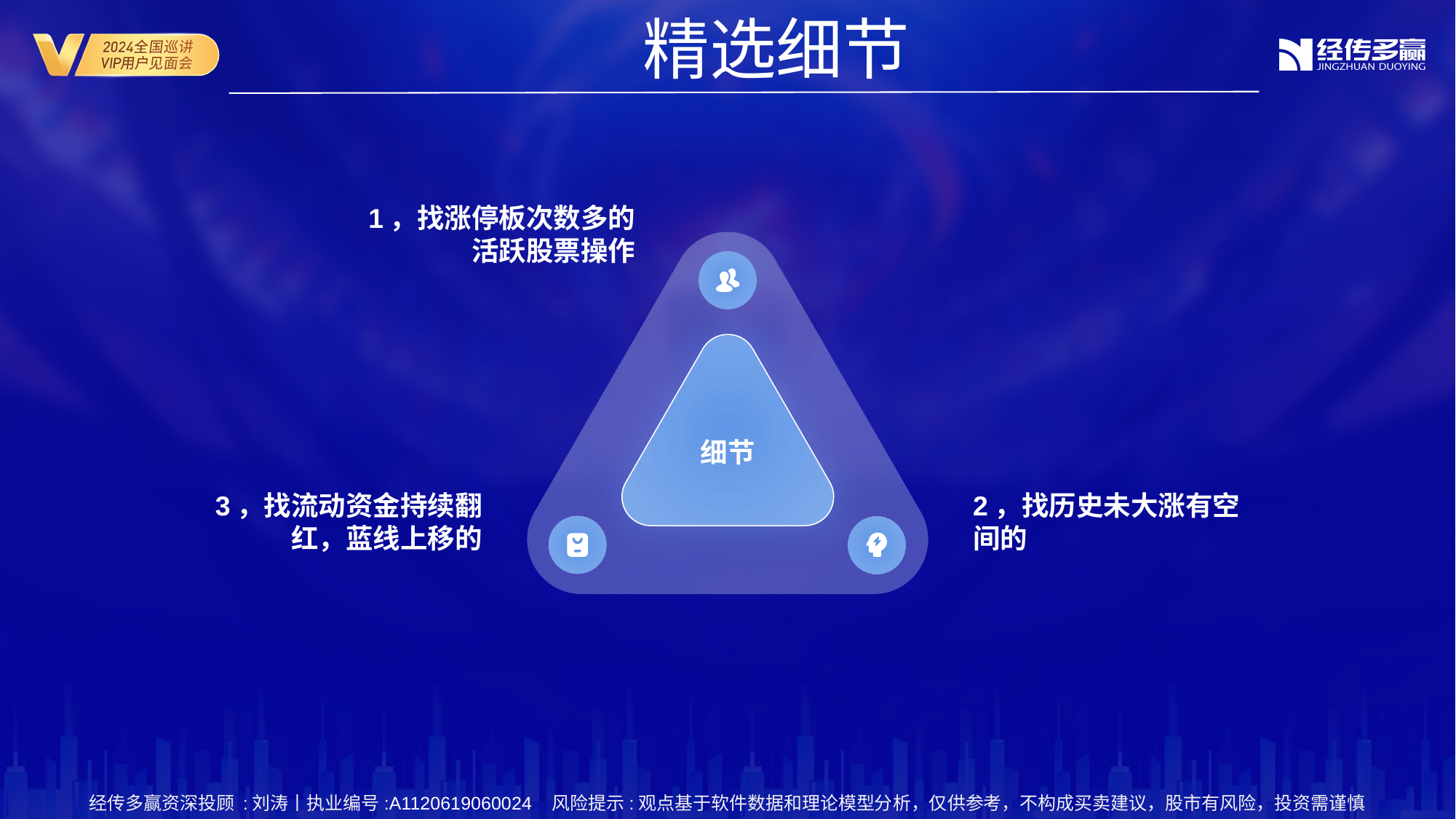

精选细节
1，找涨停板次数多的活跃股票操作

细节
3，找流动资金持续翻红，蓝线上移的
2，找历史未大涨有空间的